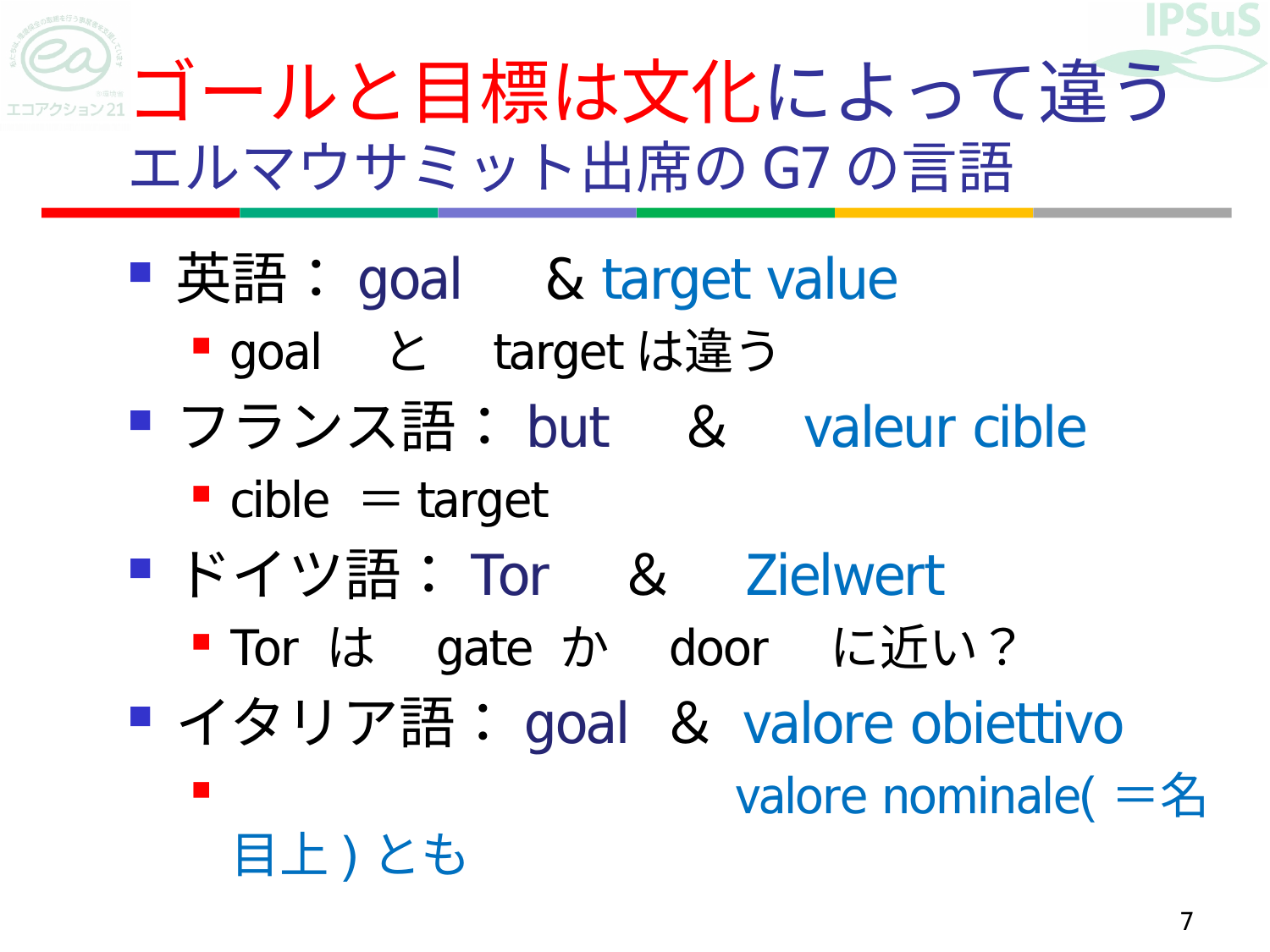

# ゴールと目標は文化によって違う エルマウサミット出席のG7の言語

英語：goal　& target value
goal　と　targetは違う
フランス語：but　＆　valeur cible
cible ＝target
ドイツ語：Tor　＆　Zielwert
Tor は　gate か　door　に近い？
イタリア語：goal ＆ valore obiettivo
　　　　　　　　　　valore nominale(＝名目上)とも
7